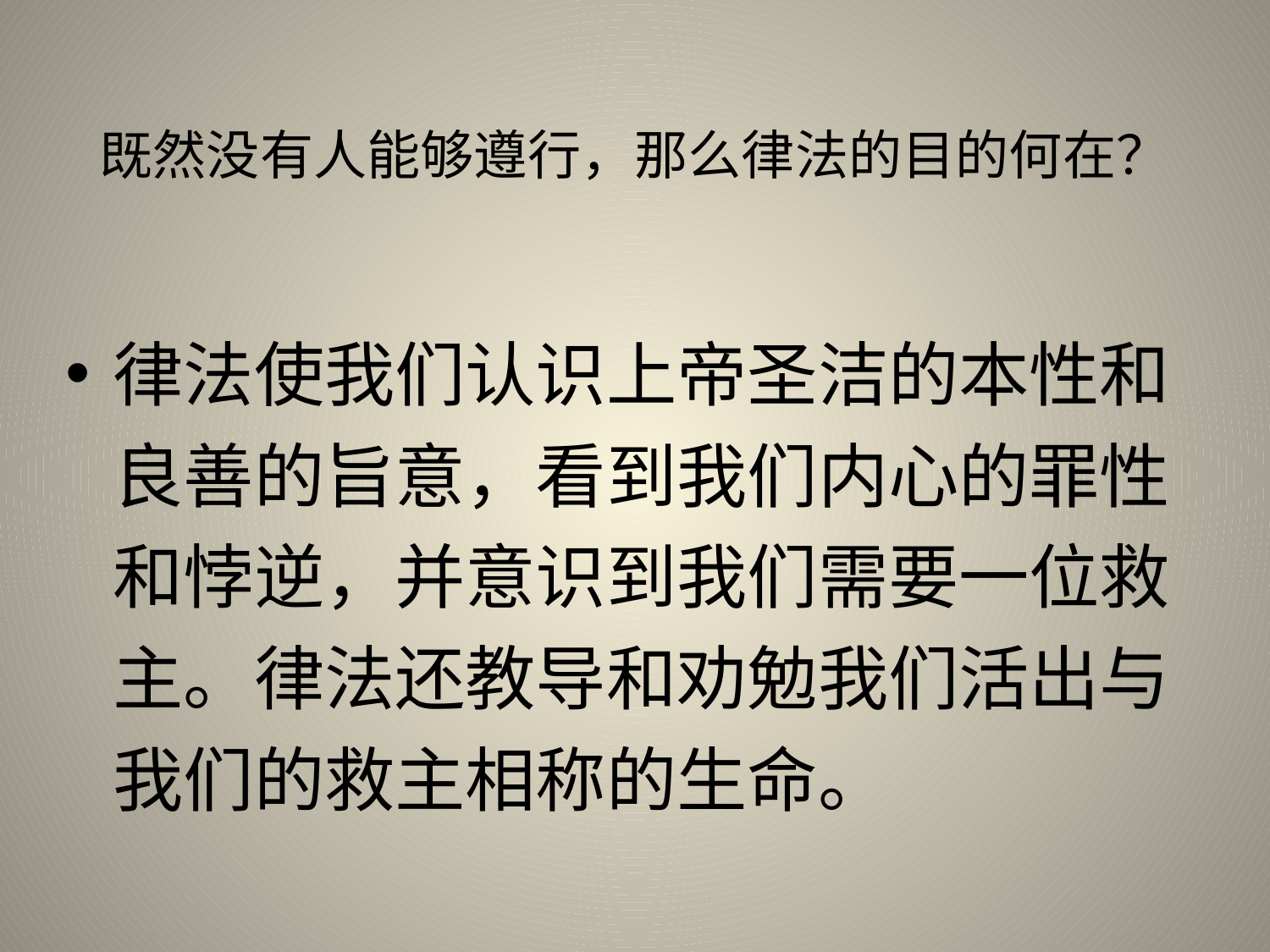

# 既然没有人能够遵行，那么律法的目的何在？
律法使我们认识上帝圣洁的本性和良善的旨意，看到我们内心的罪性和悖逆，并意识到我们需要一位救主。律法还教导和劝勉我们活出与我们的救主相称的生命。